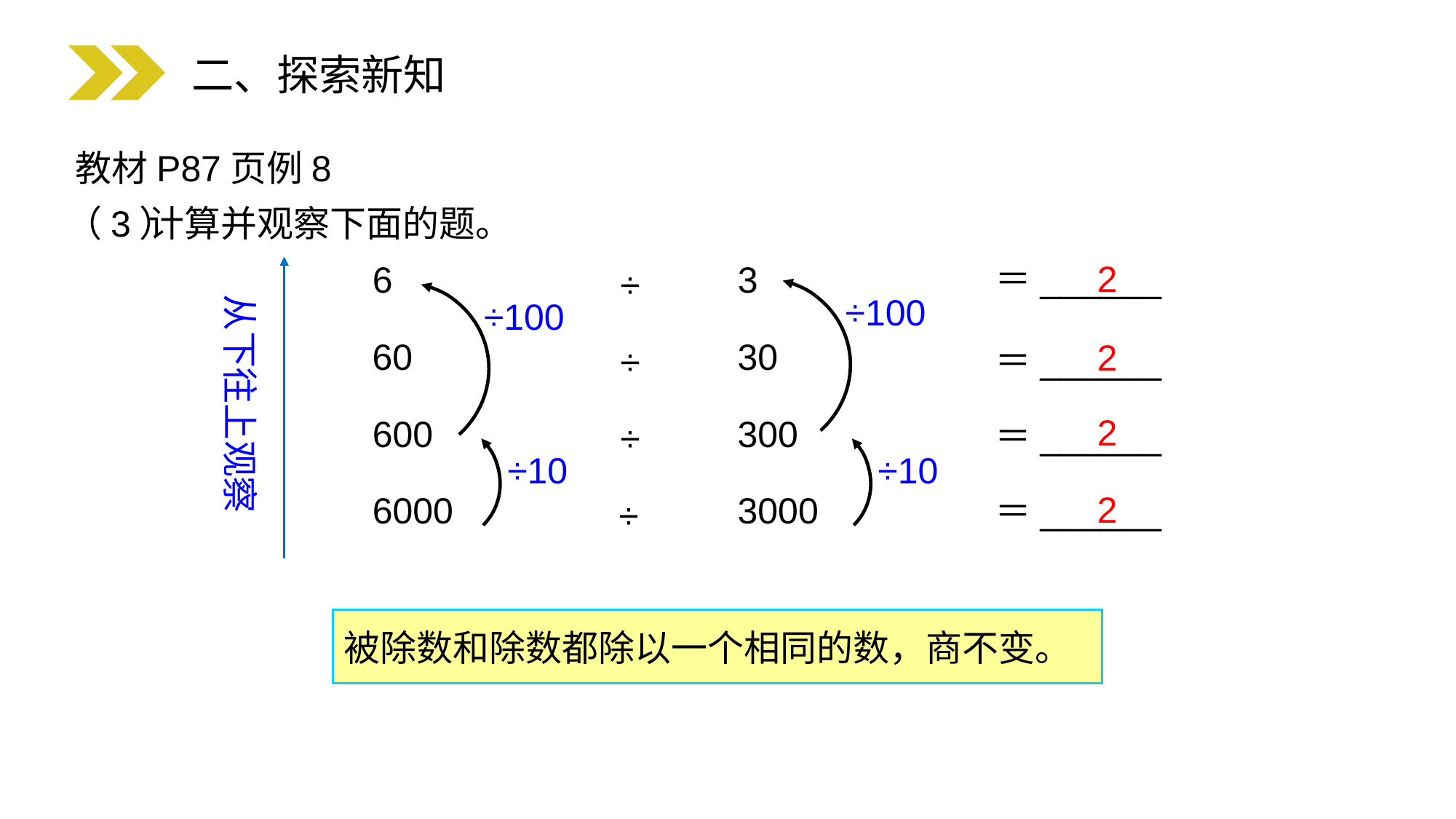

二、探索新知
教材P87页例8
计算并观察下面的题。
（3）
2
＝______
＝______
＝______
＝______
6
60
600
6000
3
30
300
3000
÷
÷
÷
÷

从下往上观察
÷100
÷100
2
2

÷10
÷10
2
被除数和除数都除以一个相同的数，商不变。